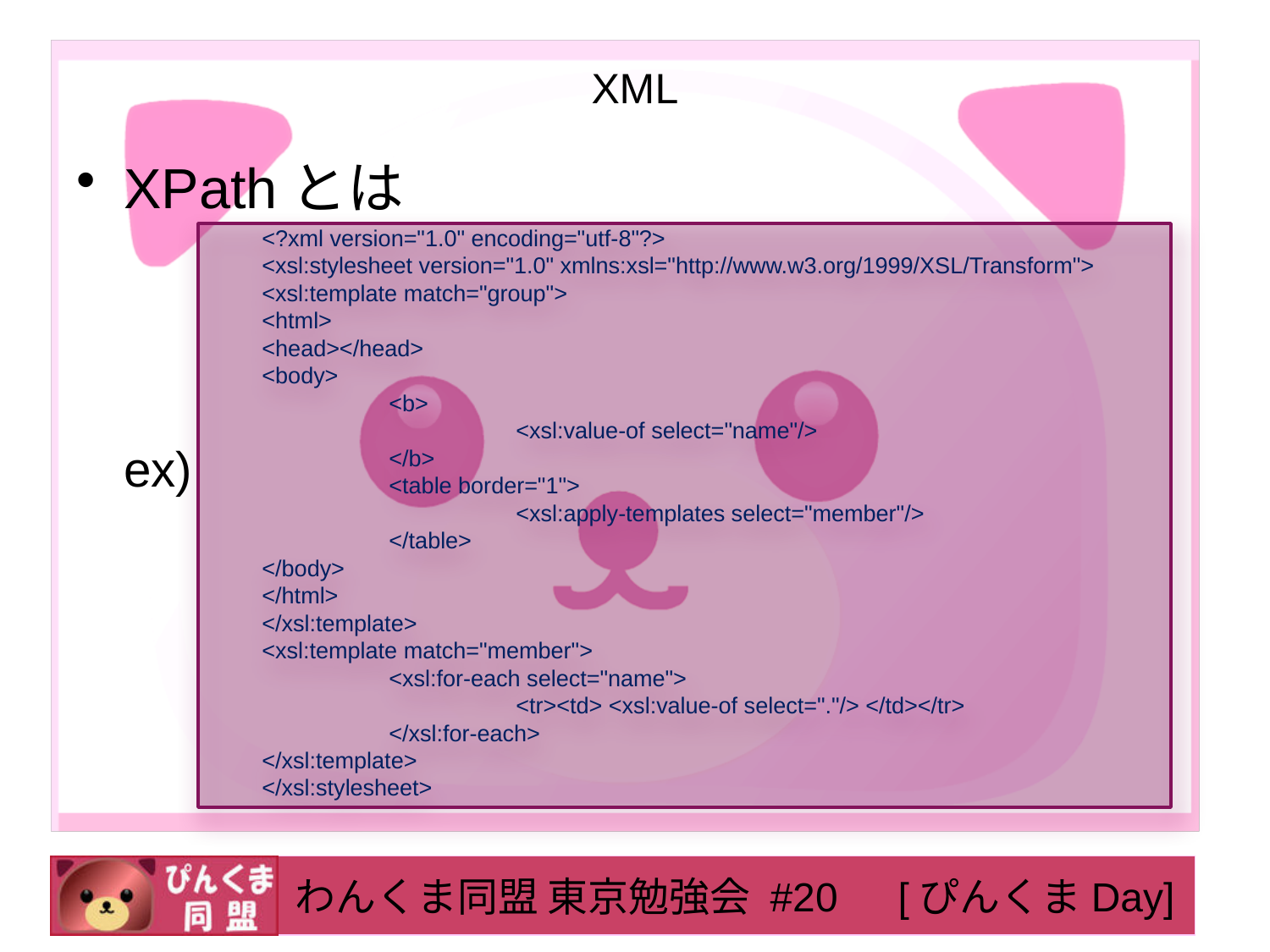

# XML
XPathとは

	ex)

<?xml version="1.0" encoding="utf-8"?>
<xsl:stylesheet version="1.0" xmlns:xsl="http://www.w3.org/1999/XSL/Transform">
<xsl:template match="group">
<html>
<head></head>
<body>
	<b>
		<xsl:value-of select="name"/>
	</b>
	<table border="1">
		<xsl:apply-templates select="member"/>
	</table>
</body>
</html>
</xsl:template>
<xsl:template match="member">
	<xsl:for-each select="name">
		<tr><td> <xsl:value-of select="."/> </td></tr>
	</xsl:for-each>
</xsl:template>
</xsl:stylesheet>